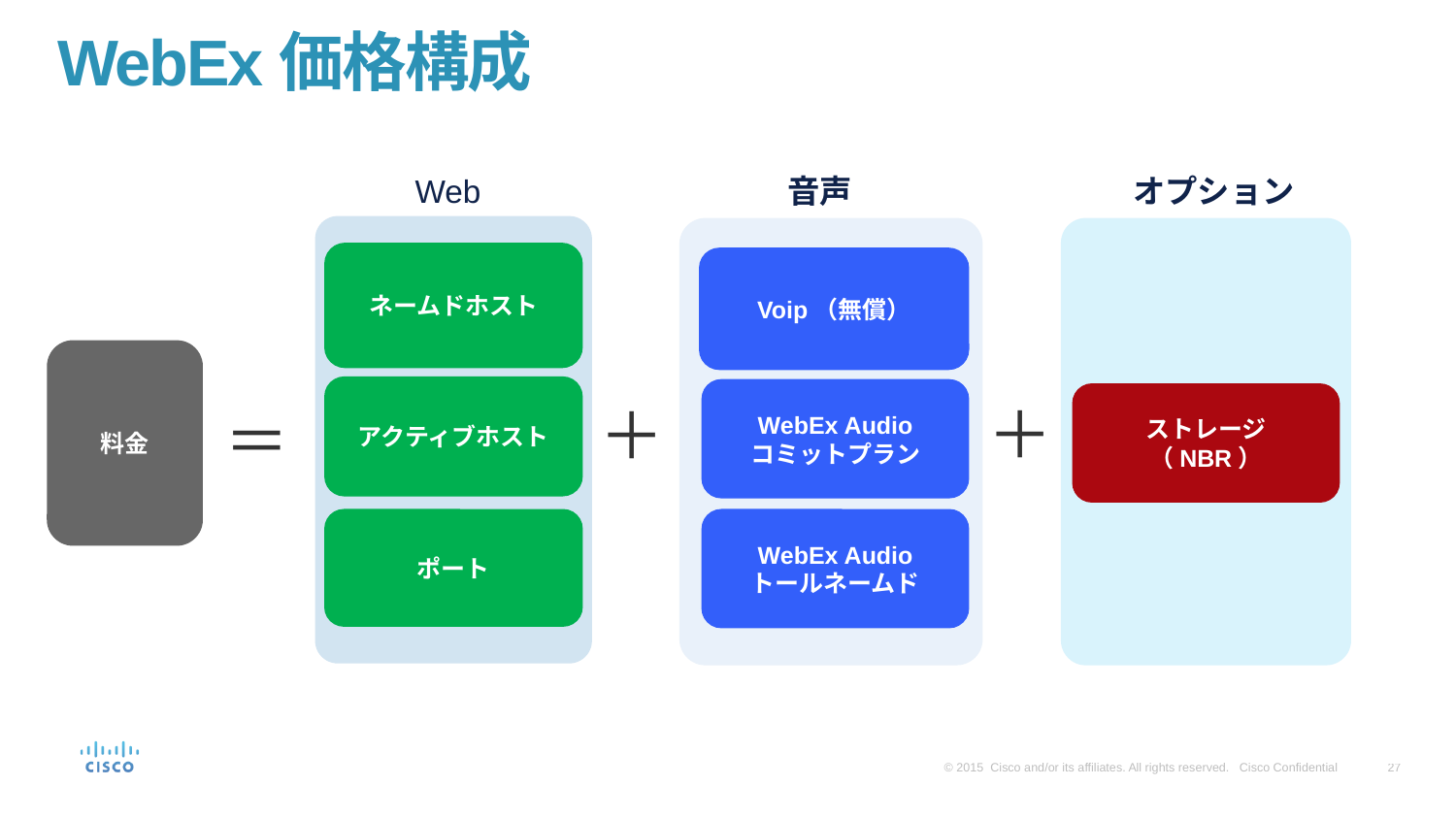

WebEx価格構成

Web
音声
オプション

ネームドホスト
Voip（無償）
料金
アクティブホスト
WebEx Audio
コミットプラン
ストレージ（NBR）
＋
＋
＝
ポート
WebEx Audio
トールネームド
料金